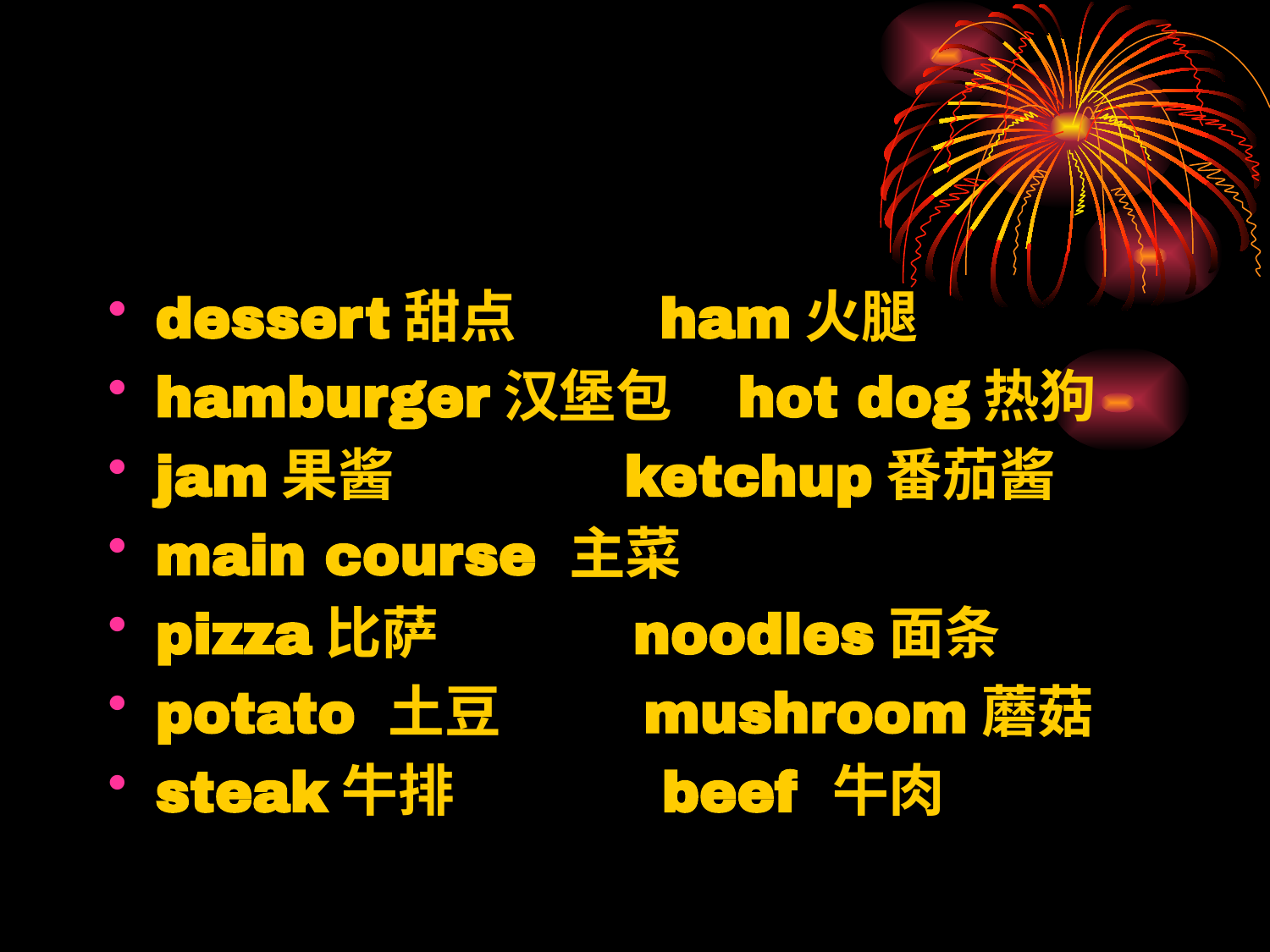

dessert甜点          ham火腿
hamburger汉堡包    hot dog热狗
jam果酱                 ketchup番茄酱
main course 主菜
pizza比萨              noodles面条
potato 土豆          mushroom蘑菇
steak牛排               beef 牛肉